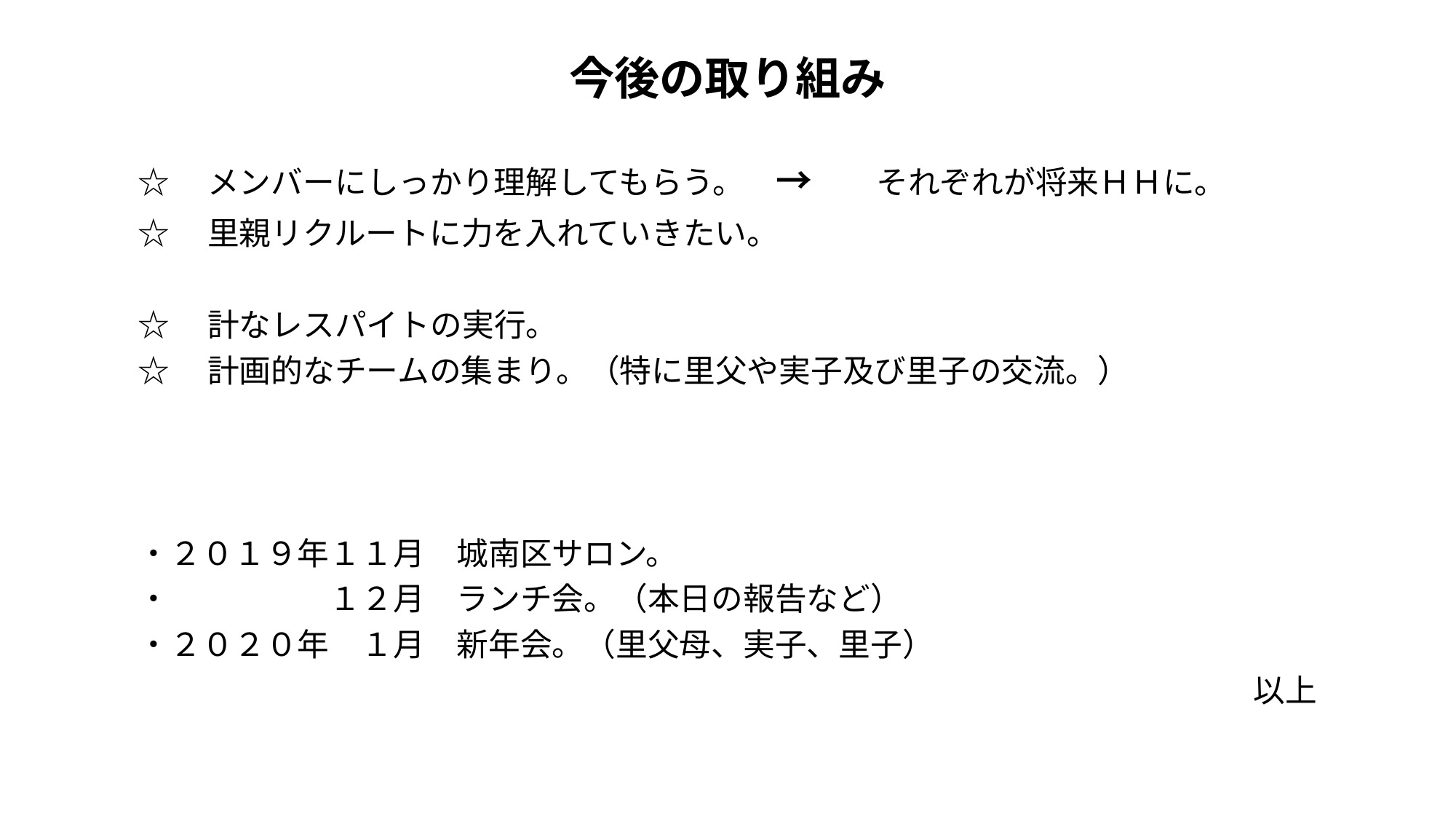

# 今後の取り組み
☆　メンバーにしっかり理解してもらう。　→　　それぞれが将来ＨＨに。
☆　里親リクルートに力を入れていきたい。　里親家庭見学及び体験。
　　　　　　　　　　　　　　　　　　　　　　　　地域などでの広報活動。
☆　計なレスパイトの実行。
☆　計画的なチームの集まり。（特に里父や実子及び里子の交流。）

今後の予定
・２０１９年１１月　城南区サロン。
・　　　　　１２月　ランチ会。（本日の報告など）
・２０２０年　１月　新年会。（里父母、実子、里子）
以上